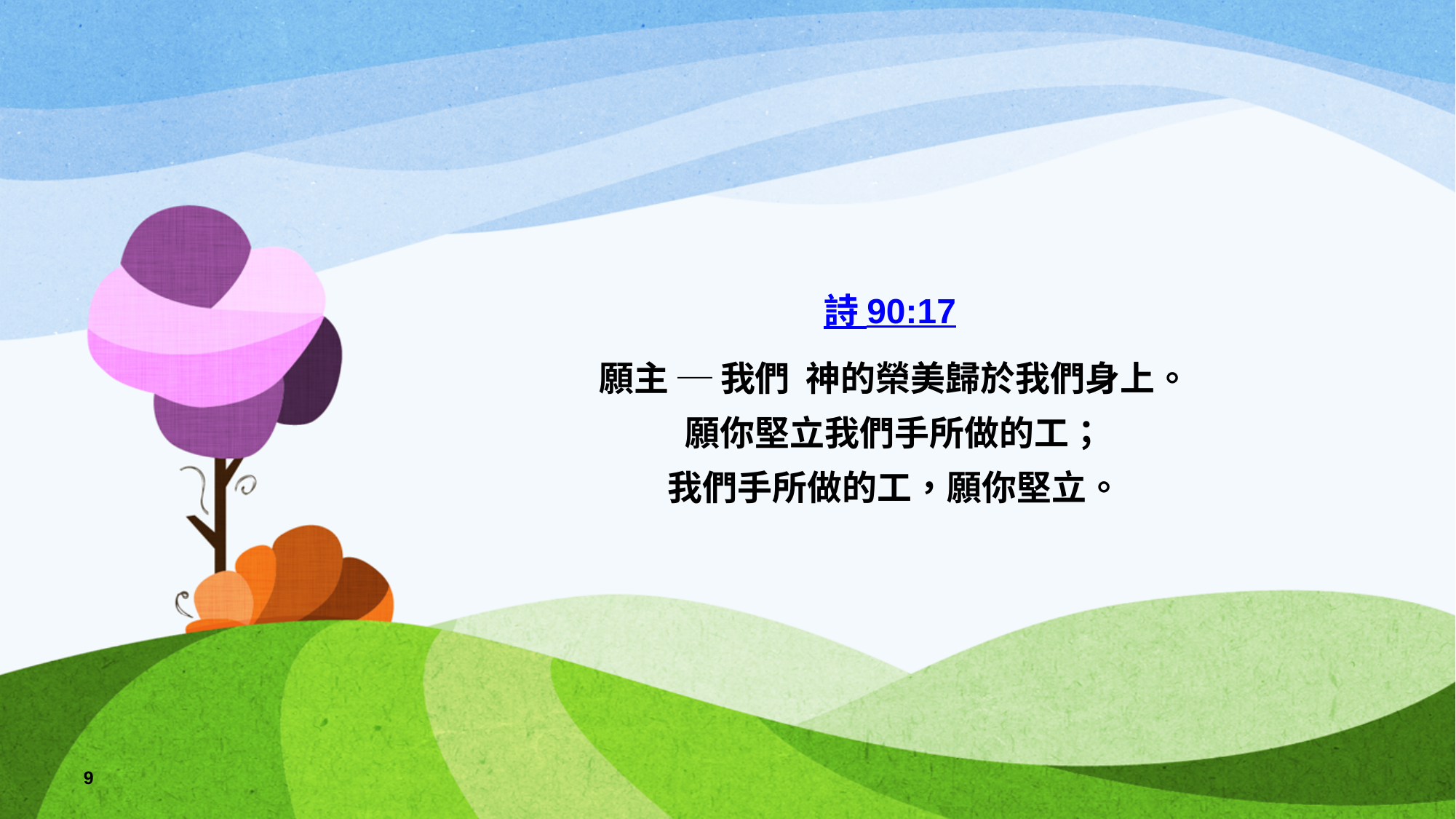

詩 90:17
願主 ─ 我們  神的榮美歸於我們身上。
願你堅立我們手所做的工；
我們手所做的工，願你堅立。
9